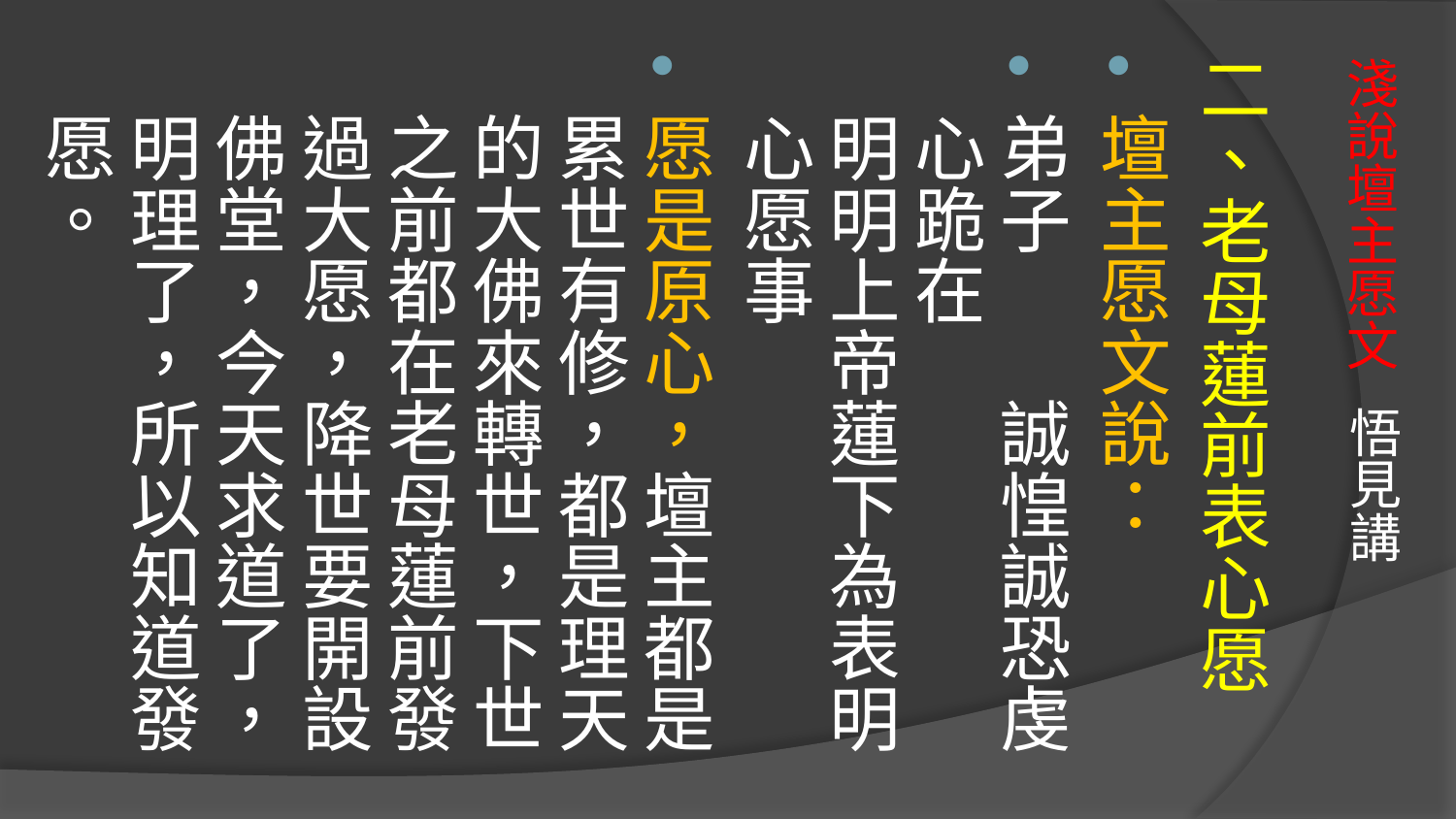

二、老母蓮前表心愿
壇主愿文說：
弟子　　誠惶誠恐虔心跪在
明明上帝蓮下為表明心愿事
愿是原心，壇主都是累世有修，都是理天的大佛來轉世，下世之前都在老母蓮前發過大愿，降世要開設佛堂，今天求道了，明理了，所以知道發愿。
# 淺說壇主愿文   悟見講